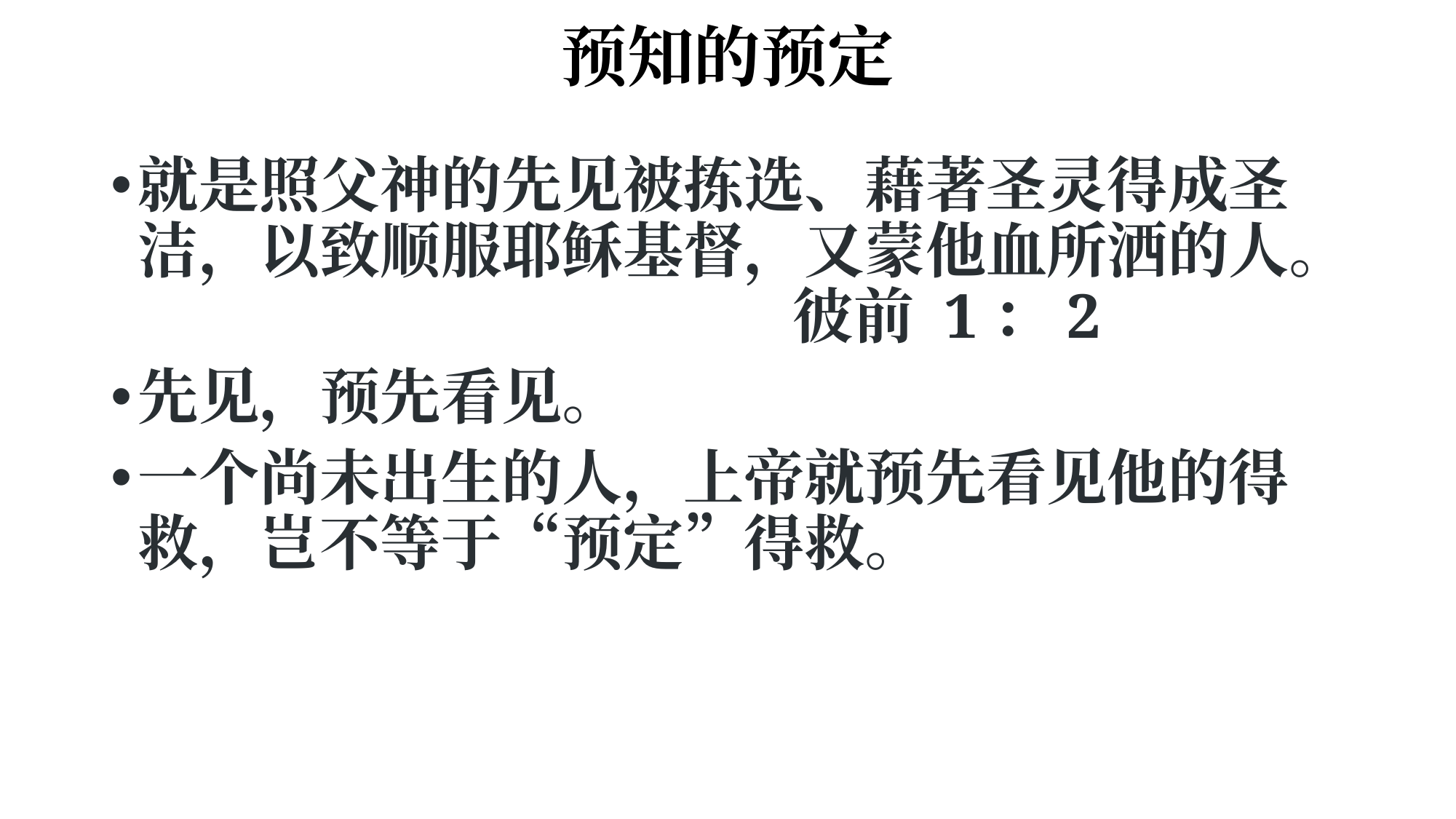

# 预知的预定
就是照父神的先见被拣选、藉著圣灵得成圣洁，以致顺服耶稣基督，又蒙他血所洒的人。						彼前 1：2
先见，预先看见。
一个尚未出生的人，上帝就预先看见他的得救，岂不等于“预定”得救。